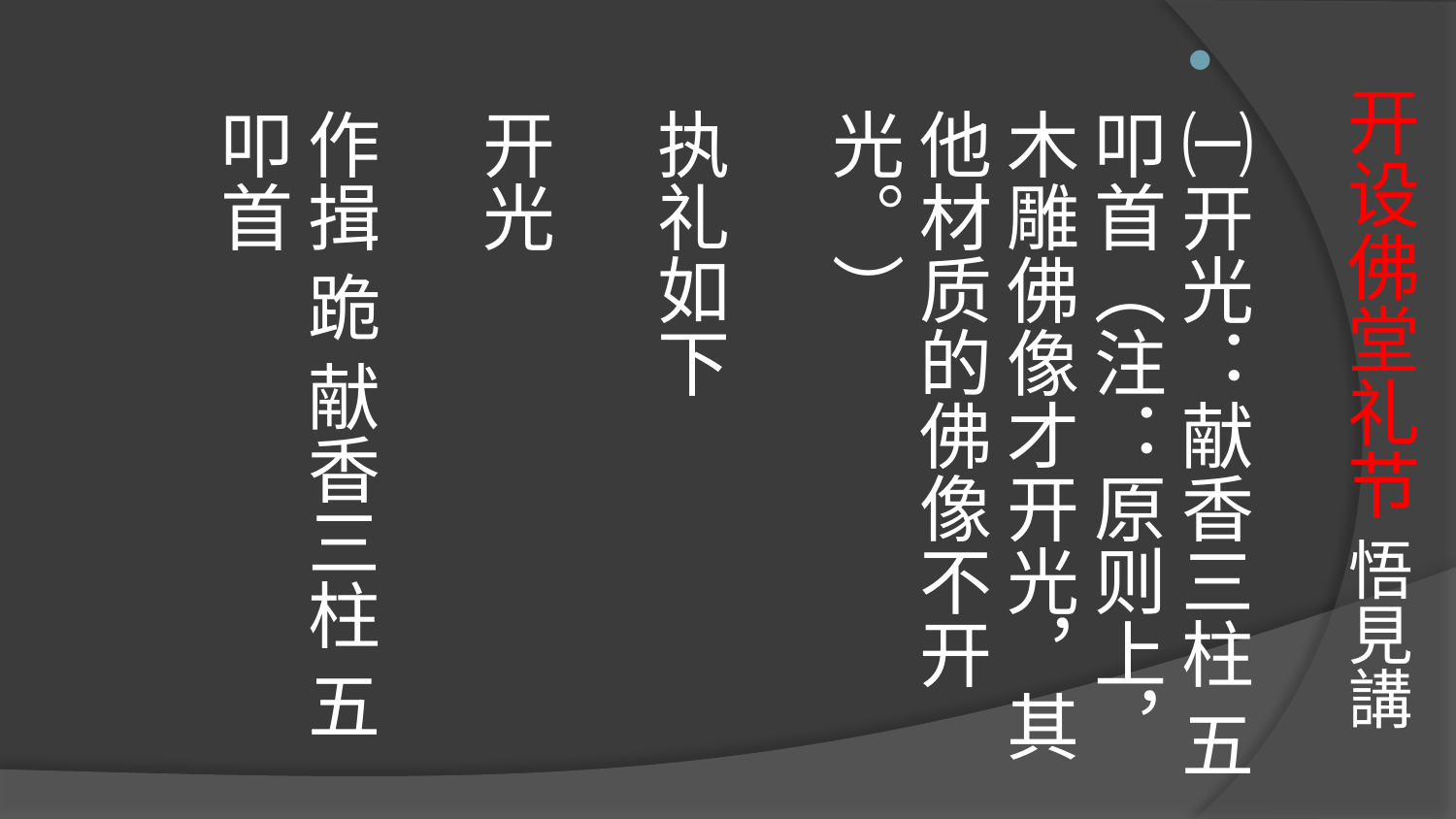

# 开设佛堂礼节 悟見講
㈠开光：献香三柱 五叩首（注：原则上，木雕佛像才开光，其他材质的佛像不开光。）
执礼如下
开光
作揖 跪 献香三柱 五叩首